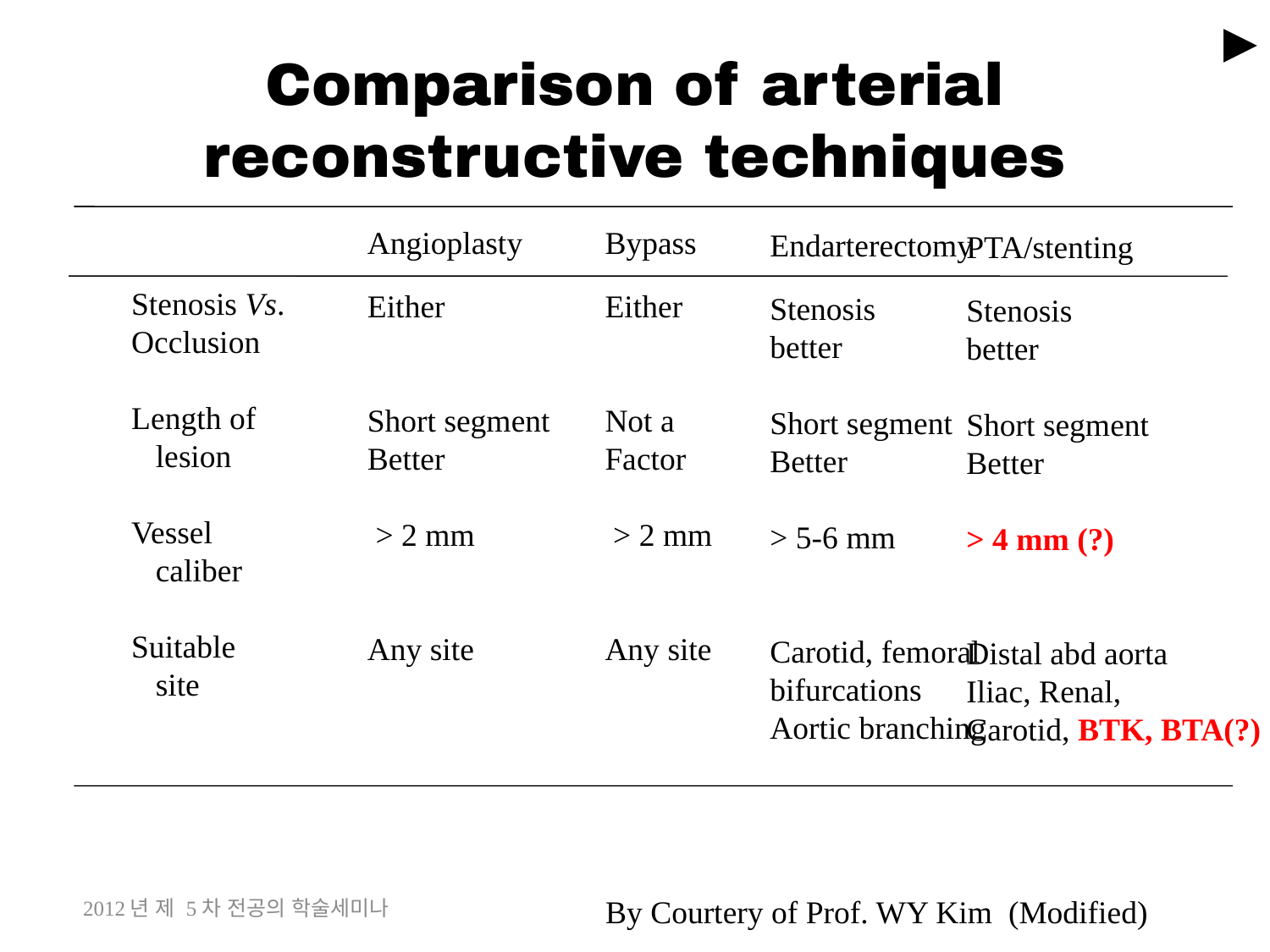

►
# Comparison of arterial reconstructive techniques

Stenosis Vs.
Occlusion

Length of
   lesion

Vessel
   caliber

Suitable
   site
Angioplasty

Either

Short segment Better

 > 2 mm

Any site
Bypass

Either

Not a
Factor

 > 2 mm

Any site
Endarterectomy

Stenosis
better

Short segment
Better

> 5-6 mm

Carotid, femoral
bifurcations
Aortic branching
PTA/stenting

Stenosis
better

Short segment
Better

> 4 mm (?)

Distal abd aorta
Iliac, Renal,
Carotid, BTK, BTA(?)

2012년 제 5차 전공의 학술세미나
 By Courtery of Prof. WY Kim  (Modified)